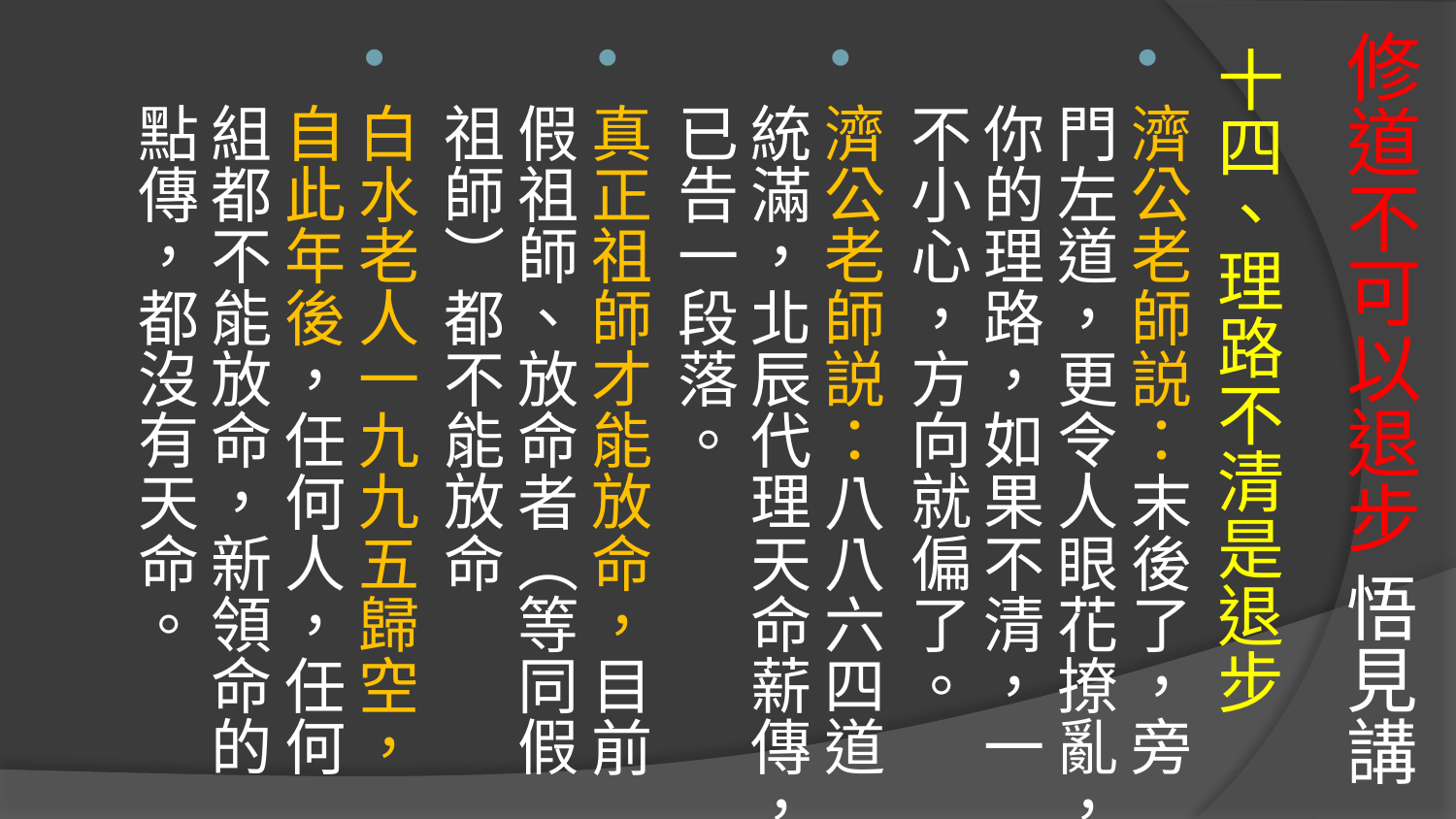

# 修道不可以退步 悟見講
十四、理路不清是退步
濟公老師説：末後了，旁門左道，更令人眼花撩亂，你的理路，如果不清，一不小心，方向就偏了。
濟公老師説：八八六四道統滿，北辰代理天命薪傳，已告一段落。
真正祖師才能放命，目前假祖師、放命者（等同假祖師）都不能放命
白水老人一九九五歸空，自此年後，任何人，任何組都不能放命，新領命的點傳，都沒有天命。